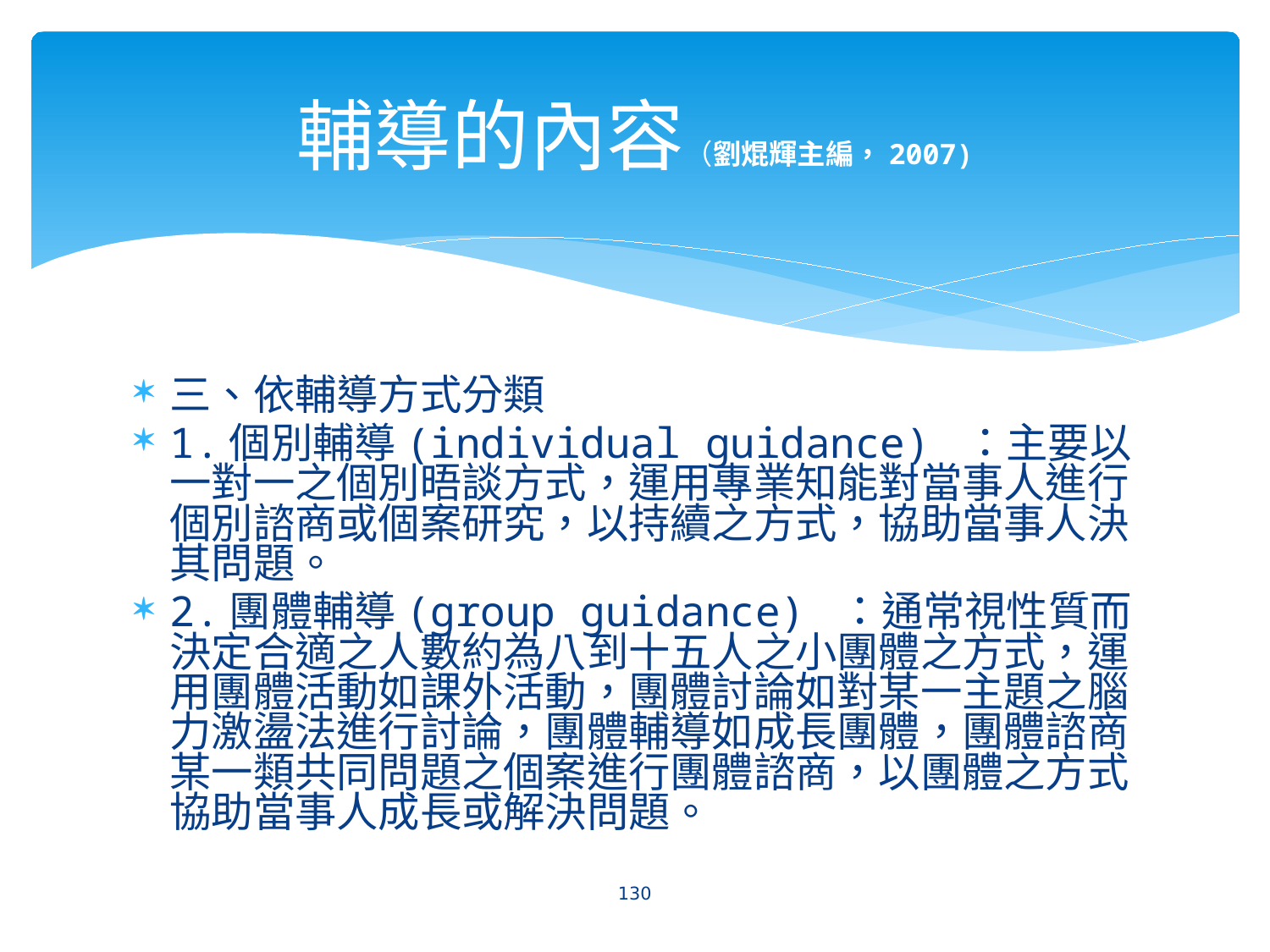

# 輔導的內容（劉焜輝主編，2007)
三、依輔導方式分類
1.個別輔導(individual guidance) ：主要以一對一之個別晤談方式，運用專業知能對當事人進行個別諮商或個案研究，以持續之方式，協助當事人決其問題。
2.團體輔導(group guidance) ：通常視性質而決定合適之人數約為八到十五人之小團體之方式，運用團體活動如課外活動，團體討論如對某一主題之腦力激盪法進行討論，團體輔導如成長團體，團體諮商某一類共同問題之個案進行團體諮商，以團體之方式協助當事人成長或解決問題。
130